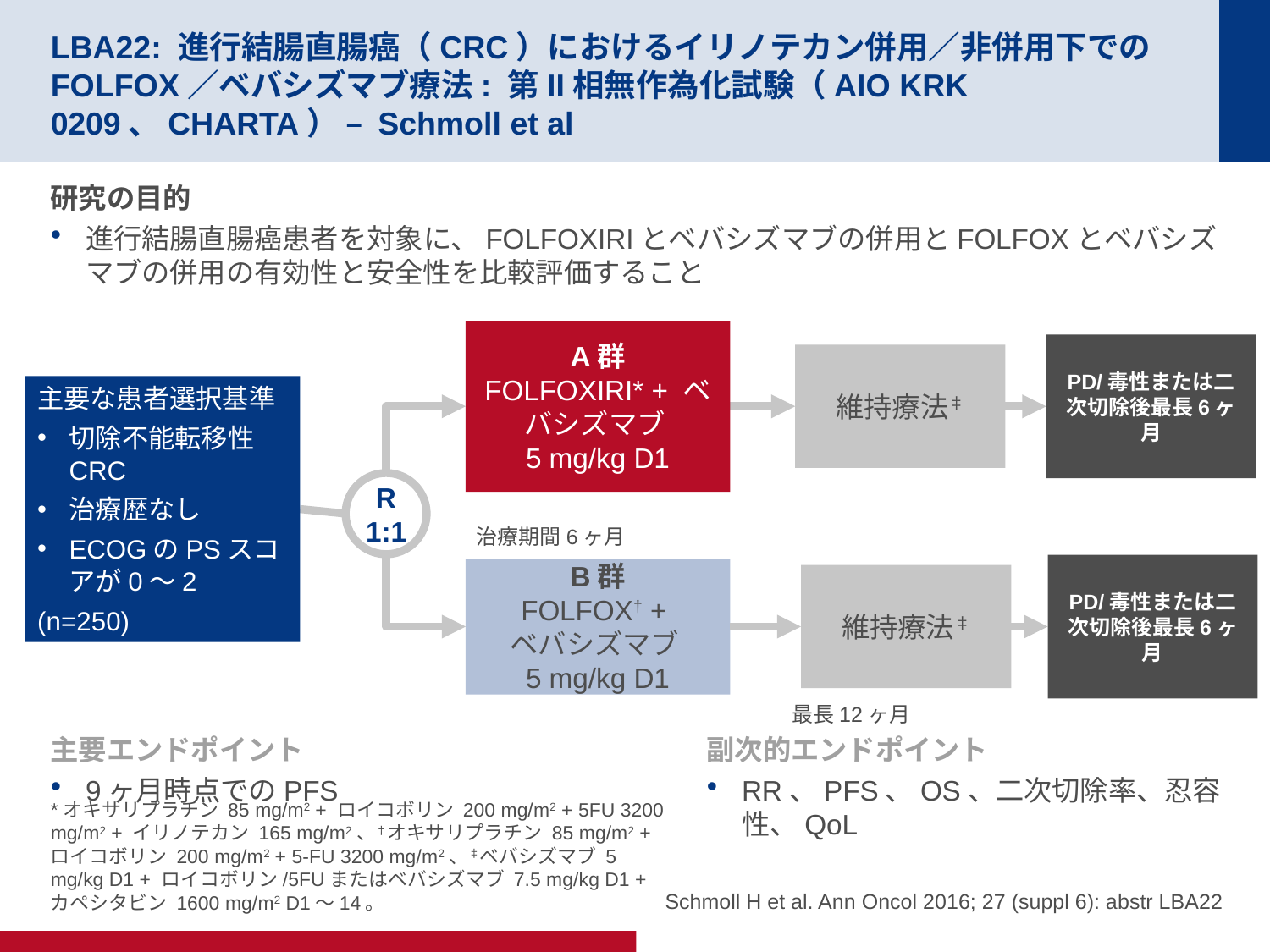

# LBA22: 進行結腸直腸癌（CRC）におけるイリノテカン併用／非併用下でのFOLFOX／ベバシズマブ療法: 第II相無作為化試験（AIO KRK 0209、CHARTA） – Schmoll et al
研究の目的
進行結腸直腸癌患者を対象に、FOLFOXIRIとベバシズマブの併用とFOLFOXとベバシズマブの併用の有効性と安全性を比較評価すること

A群
FOLFOXIRI* + ベバシズマブ
5 mg/kg D1
PD/毒性または二次切除後最長6ヶ月
維持療法‡
主要な患者選択基準
切除不能転移性CRC
治療歴なし
ECOGのPSスコアが0～2
(n=250)
R
1:1
治療期間6ヶ月
PD/毒性または二次切除後最長6ヶ月
B群
FOLFOX† +
ベバシズマブ
5 mg/kg D1
維持療法‡
最長12ヶ月
主要エンドポイント
9ヶ月時点でのPFS
副次的エンドポイント
RR、PFS、OS、二次切除率、忍容性、QoL
Schmoll H et al. Ann Oncol 2016; 27 (suppl 6): abstr LBA22
*オキサリプラチン 85 mg/m2 + ロイコボリン 200 mg/m2 + 5FU 3200 mg/m2 + イリノテカン 165 mg/m2、†オキサリプラチン 85 mg/m2 + ロイコボリン 200 mg/m2 + 5-FU 3200 mg/m2、‡ベバシズマブ 5 mg/kg D1 + ロイコボリン/5FUまたはベバシズマブ 7.5 mg/kg D1 + カペシタビン 1600 mg/m2 D1～14。